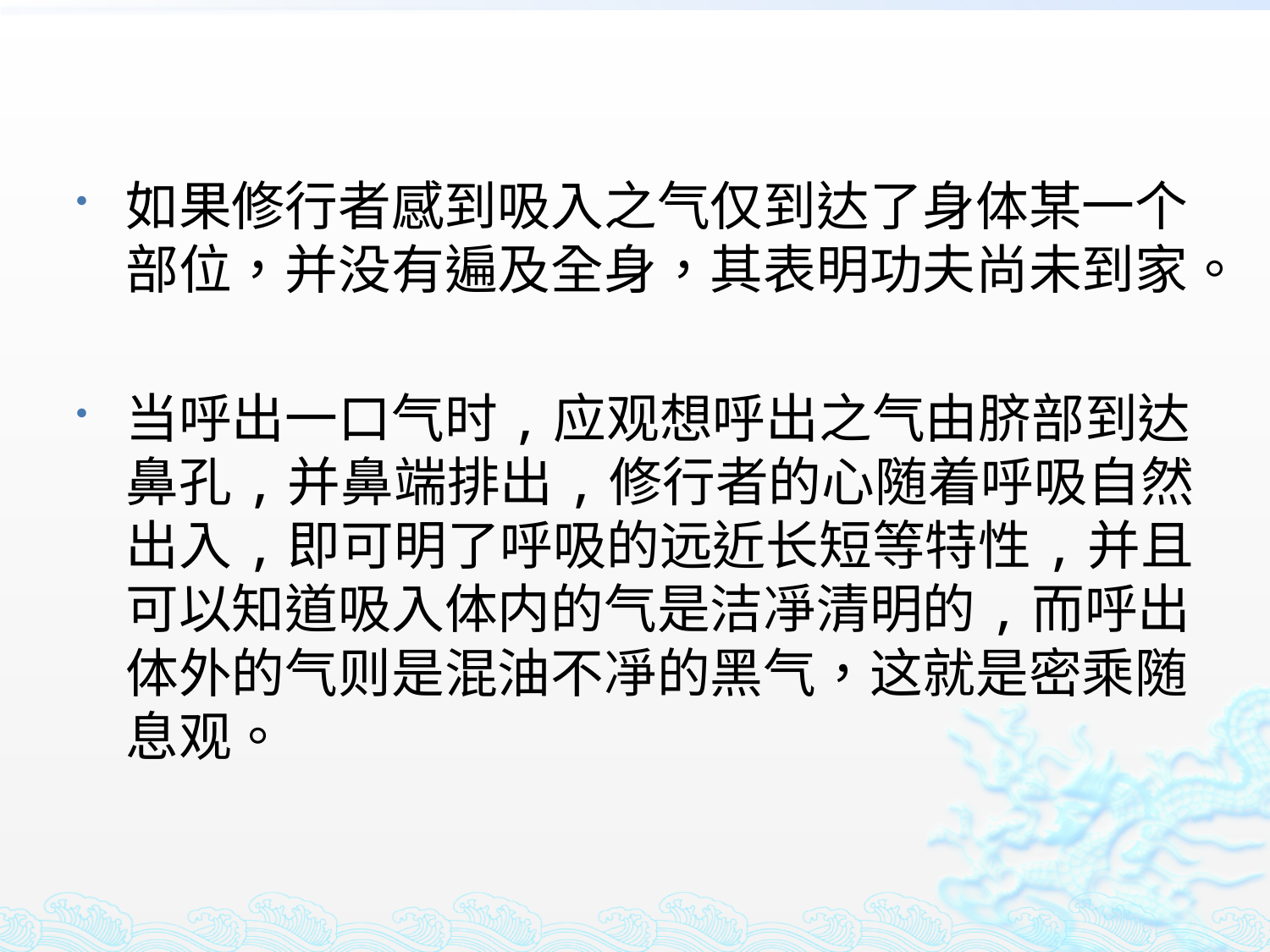

如果修行者感到吸入之气仅到达了身体某一个部位，并没有遍及全身，其表明功夫尚未到家。

当呼出一口气时,应观想呼出之气由脐部到达鼻孔,并鼻端排出,修行者的心随着呼吸自然出入,即可明了呼吸的远近长短等特性,并且可以知道吸入体内的气是洁凈清明的,而呼出体外的气则是混油不凈的黑气，这就是密乘随息观。